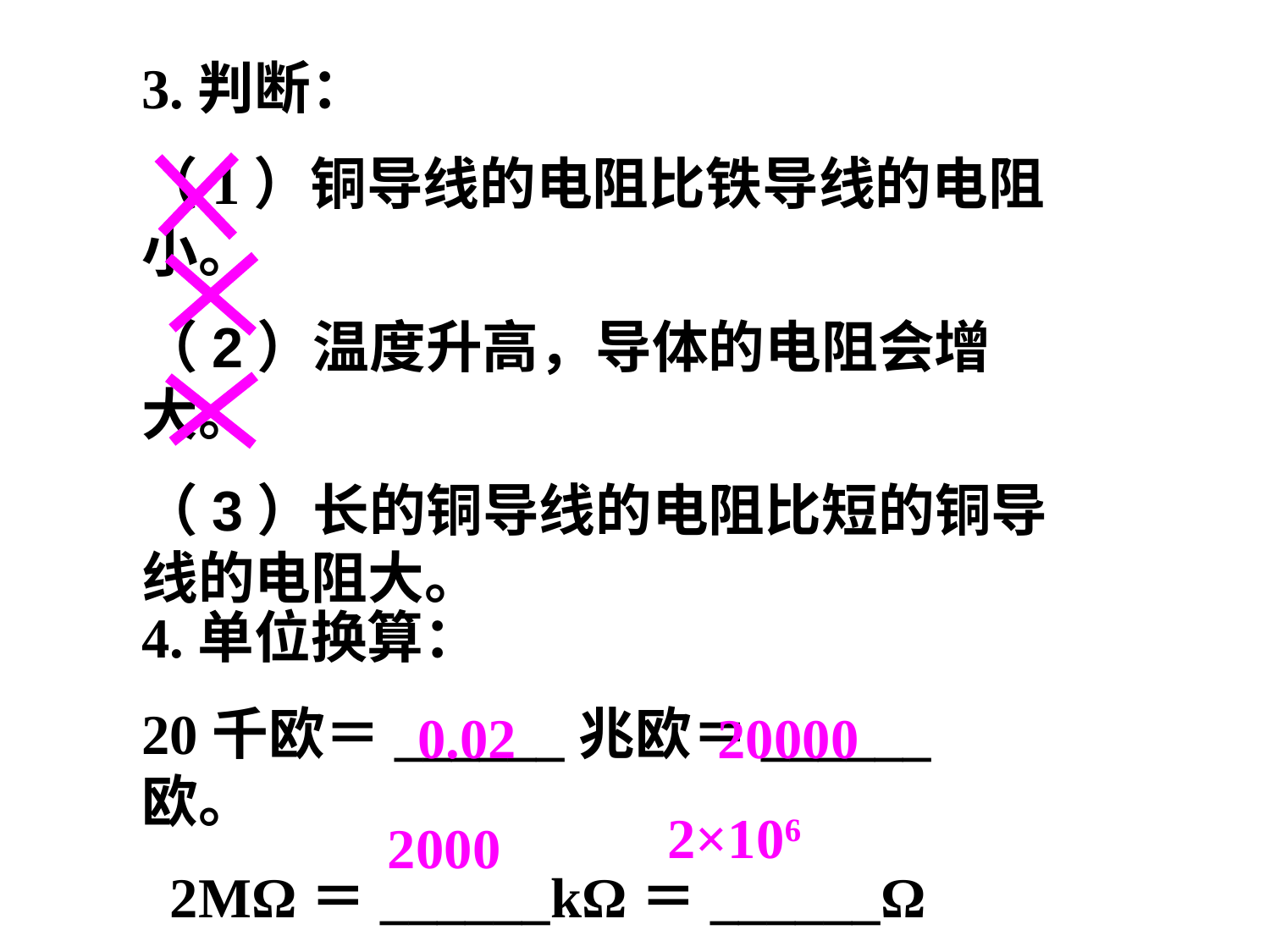

3.判断：
（1）铜导线的电阻比铁导线的电阻小。
（2）温度升高，导体的电阻会增大。
（3）长的铜导线的电阻比短的铜导线的电阻大。

4.单位换算：
20千欧＝______兆欧＝______欧。
  2MΩ＝______kΩ＝______Ω
0.02
20000
2×106
2000